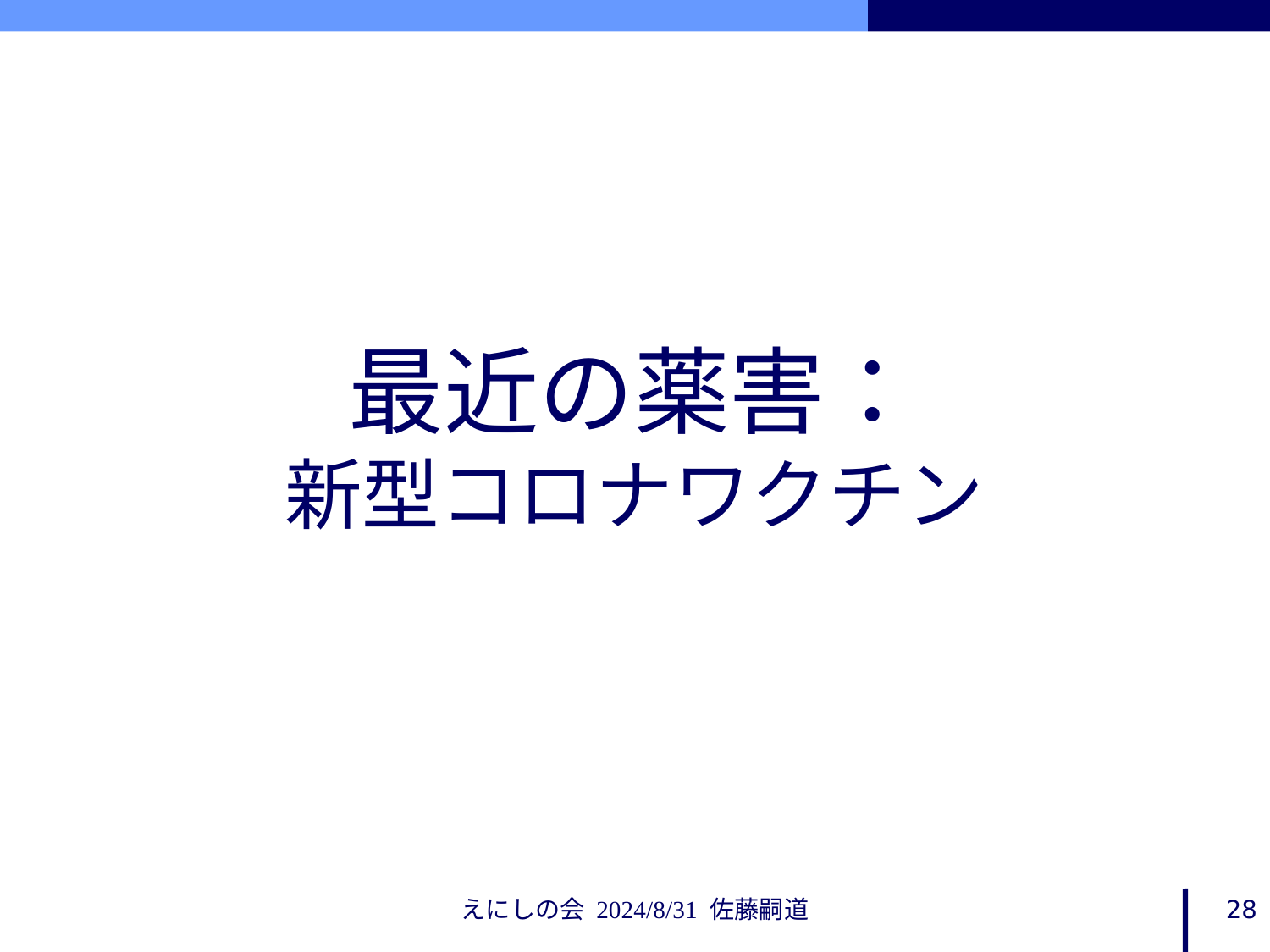

# 最近の薬害： 新型コロナワクチン
えにしの会 2024/8/31 佐藤嗣道
28